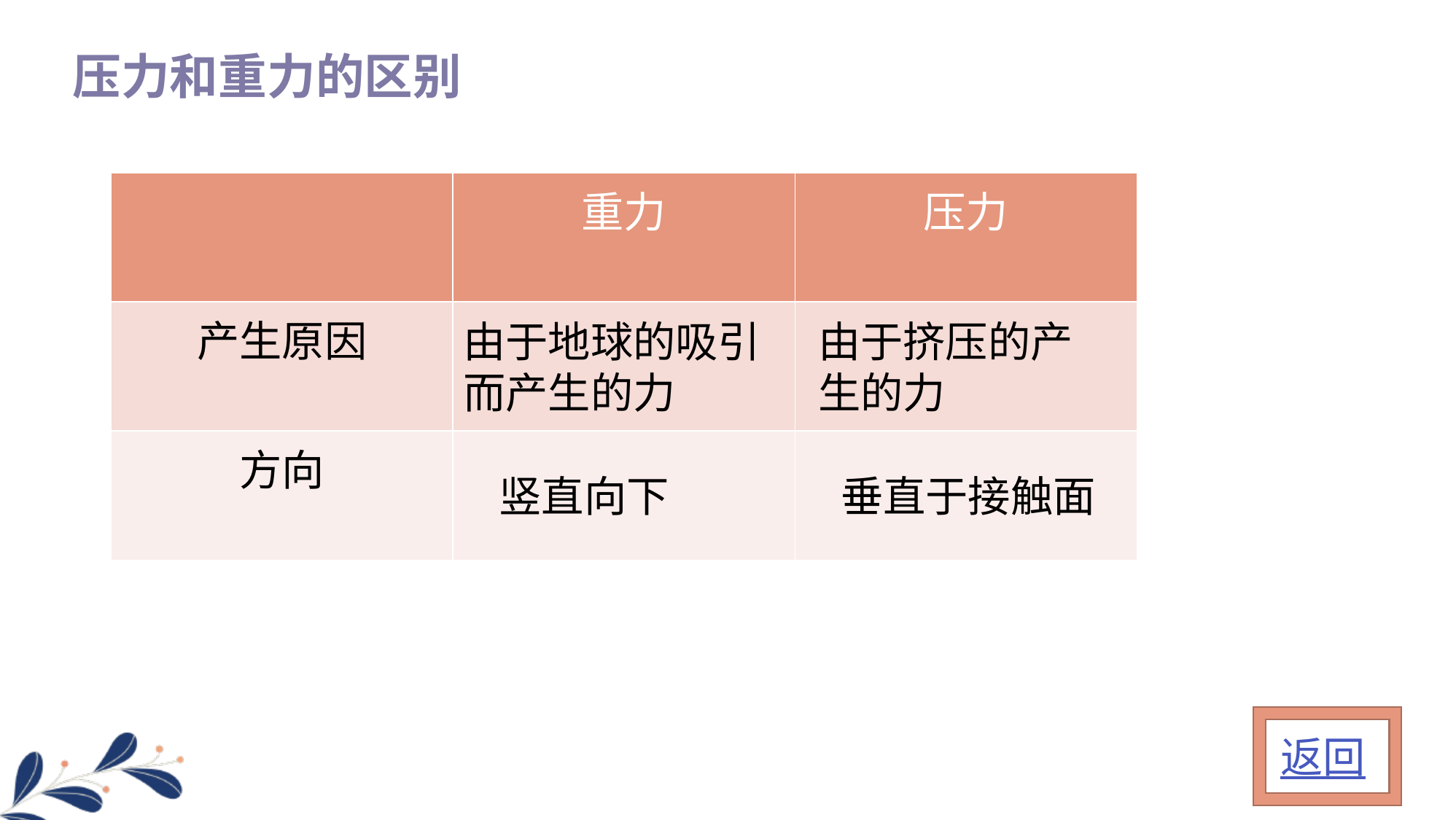

压力和重力的区别
|  | 重力 | 压力 |
| --- | --- | --- |
| 产生原因 |  |  |
| 方向 |  |  |
由于地球的吸引而产生的力
由于挤压的产生的力
竖直向下
垂直于接触面

返回